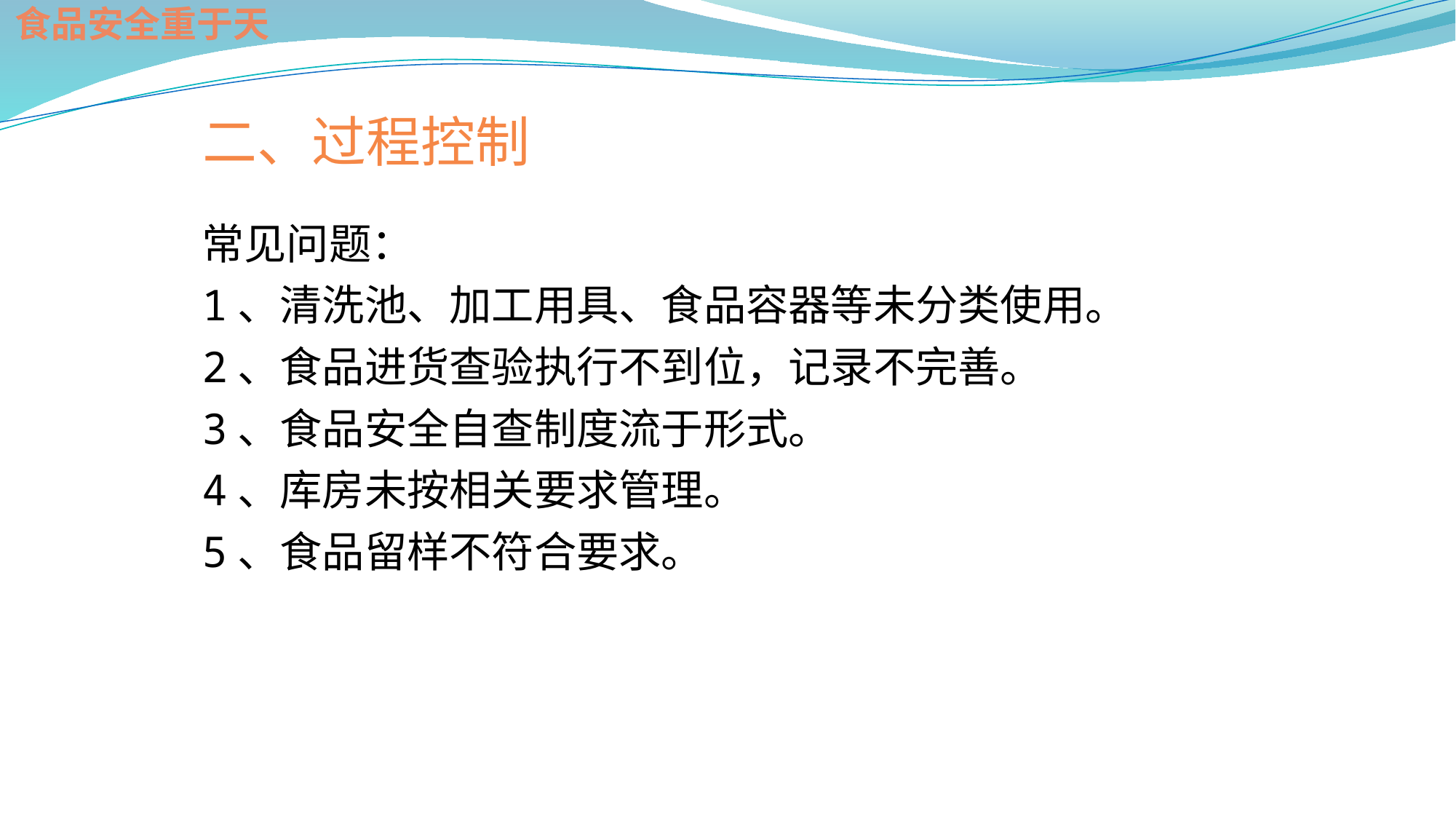

食品安全重于天
二、过程控制
常见问题：
1、清洗池、加工用具、食品容器等未分类使用。
2、食品进货查验执行不到位，记录不完善。
3、食品安全自查制度流于形式。
4、库房未按相关要求管理。
5、食品留样不符合要求。